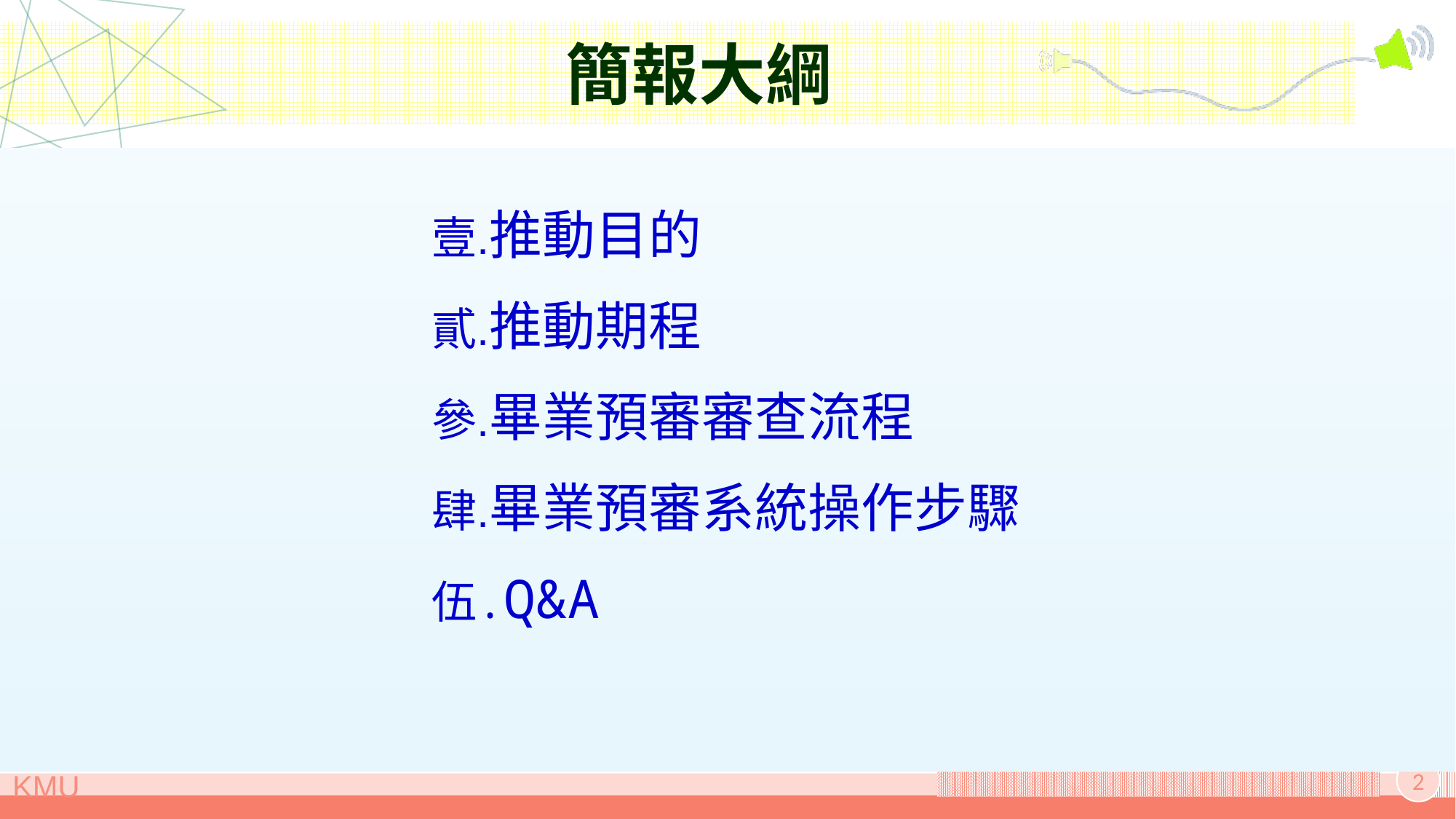

# 簡報大綱

推動目的
推動期程
畢業預審審查流程
畢業預審系統操作步驟
Q&A